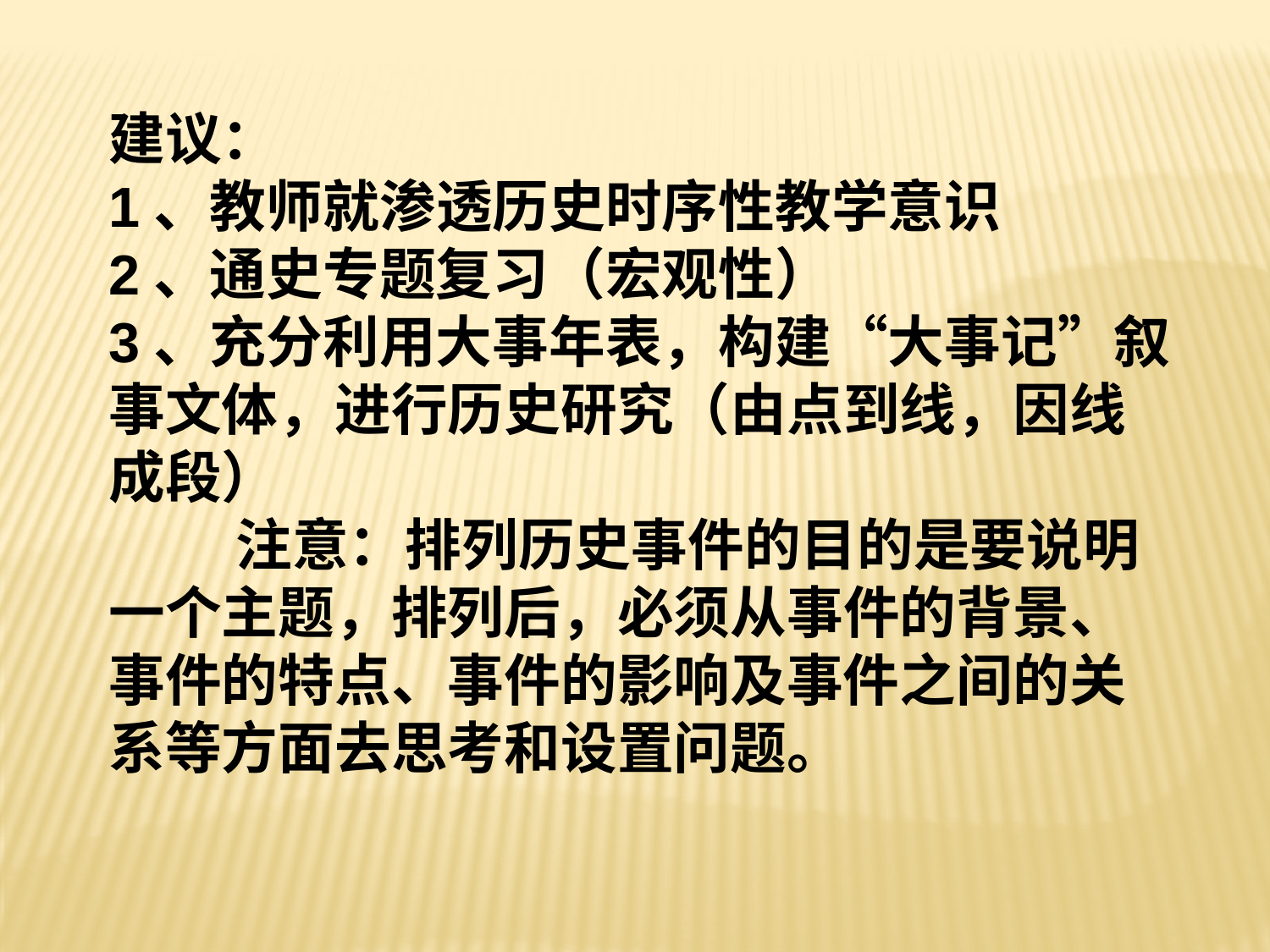

建议：
1、教师就渗透历史时序性教学意识
2、通史专题复习（宏观性）
3、充分利用大事年表，构建“大事记”叙事文体，进行历史研究（由点到线，因线成段）
	注意：排列历史事件的目的是要说明一个主题，排列后，必须从事件的背景、事件的特点、事件的影响及事件之间的关系等方面去思考和设置问题。